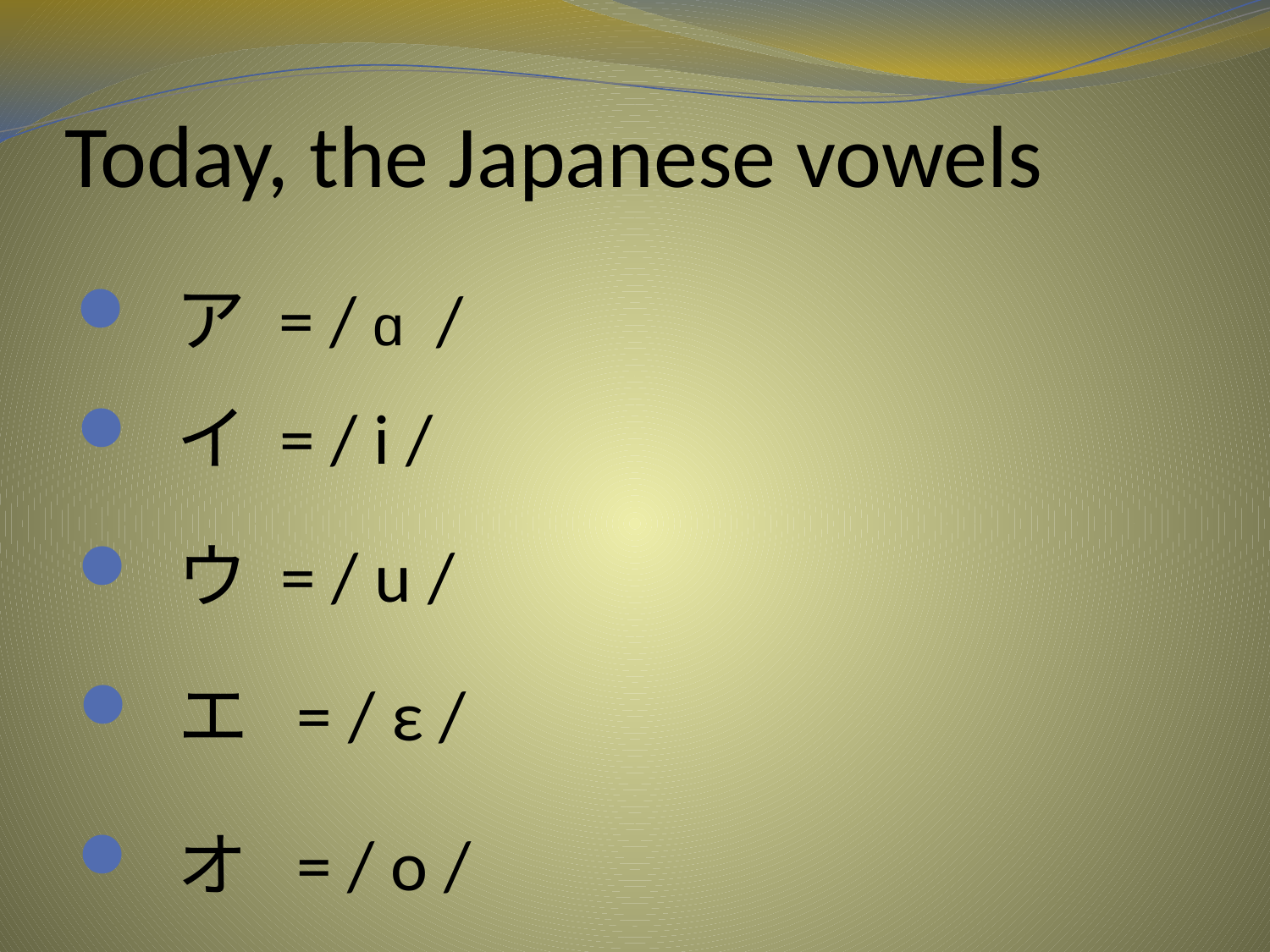

# Today, the Japanese vowels
 ア = / ɑ  /

 イ = / i /

 ウ = / u /

 エ  = / ε /

 オ  = / o /